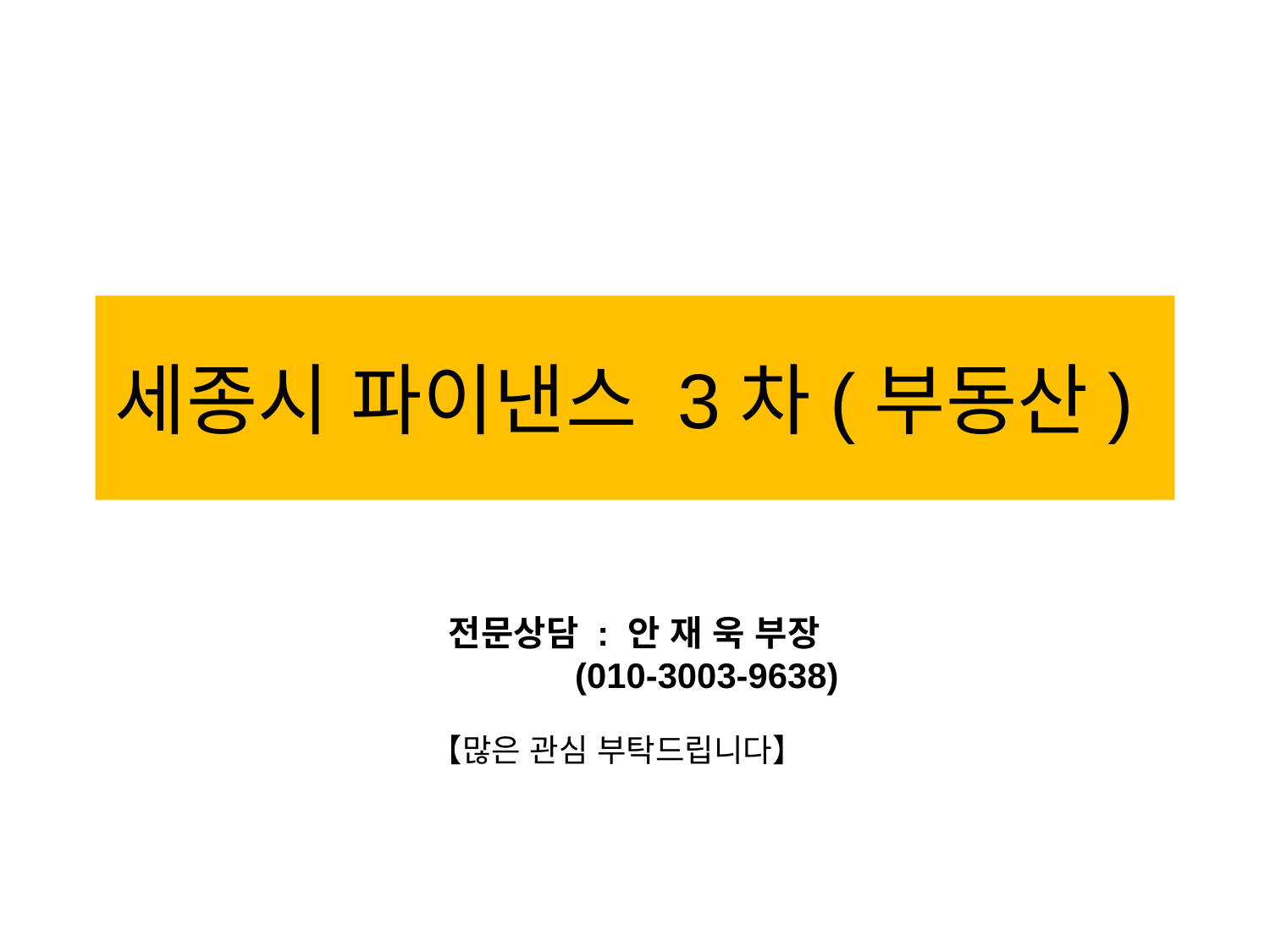

# 세종시 파이낸스 3차(부동산)
전문상담 : 안 재 욱 부장
             (010-3003-9638)
【많은 관심 부탁드립니다】